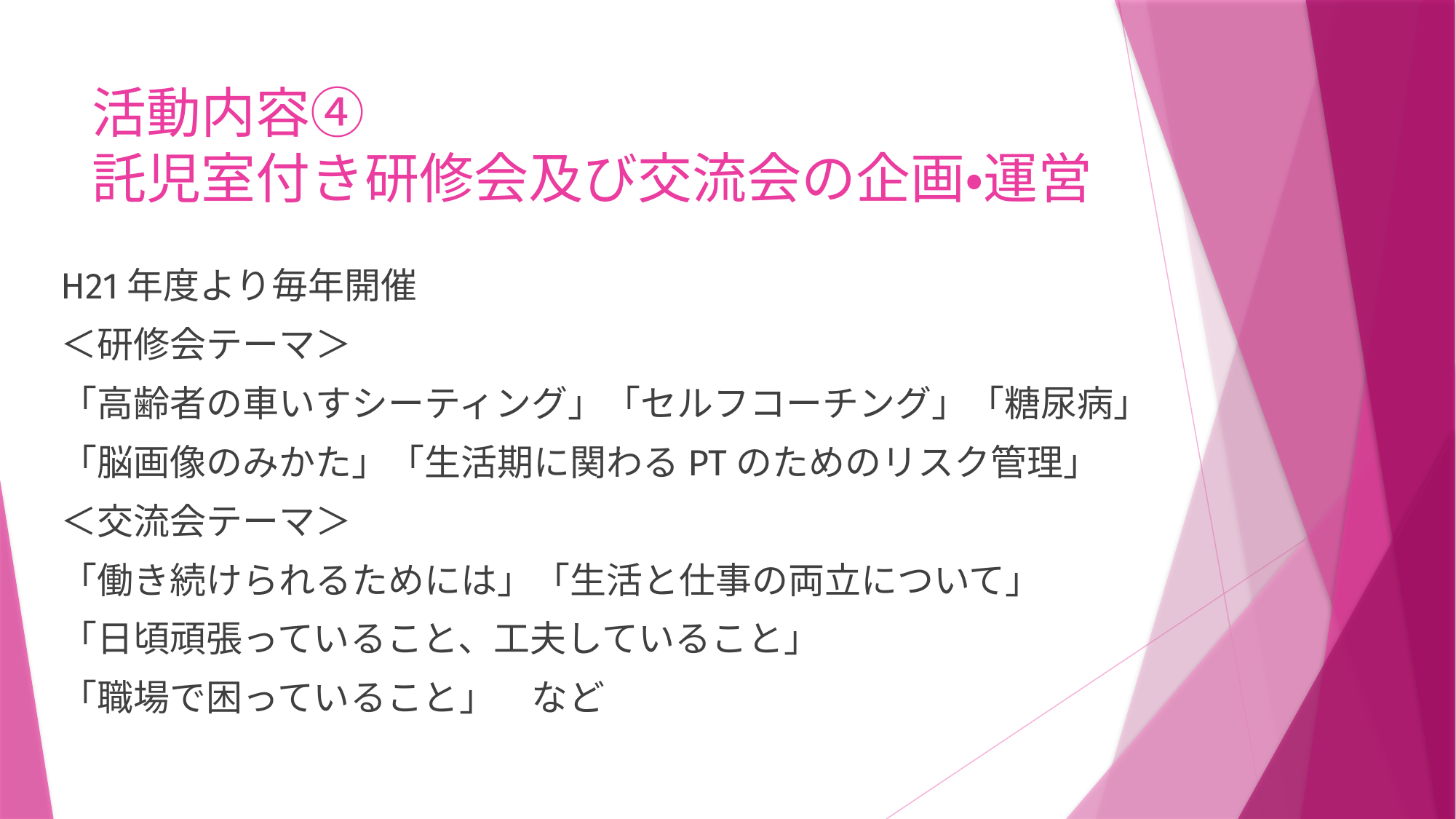

# 活動内容④ 託児室付き研修会及び交流会の企画・運営
H21年度より毎年開催
＜研修会テーマ＞
「高齢者の車いすシーティング」「セルフコーチング」「糖尿病」
「脳画像のみかた」「生活期に関わるPTのためのリスク管理」
＜交流会テーマ＞
「働き続けられるためには」「生活と仕事の両立について」
「日頃頑張っていること、工夫していること」
「職場で困っていること」　など